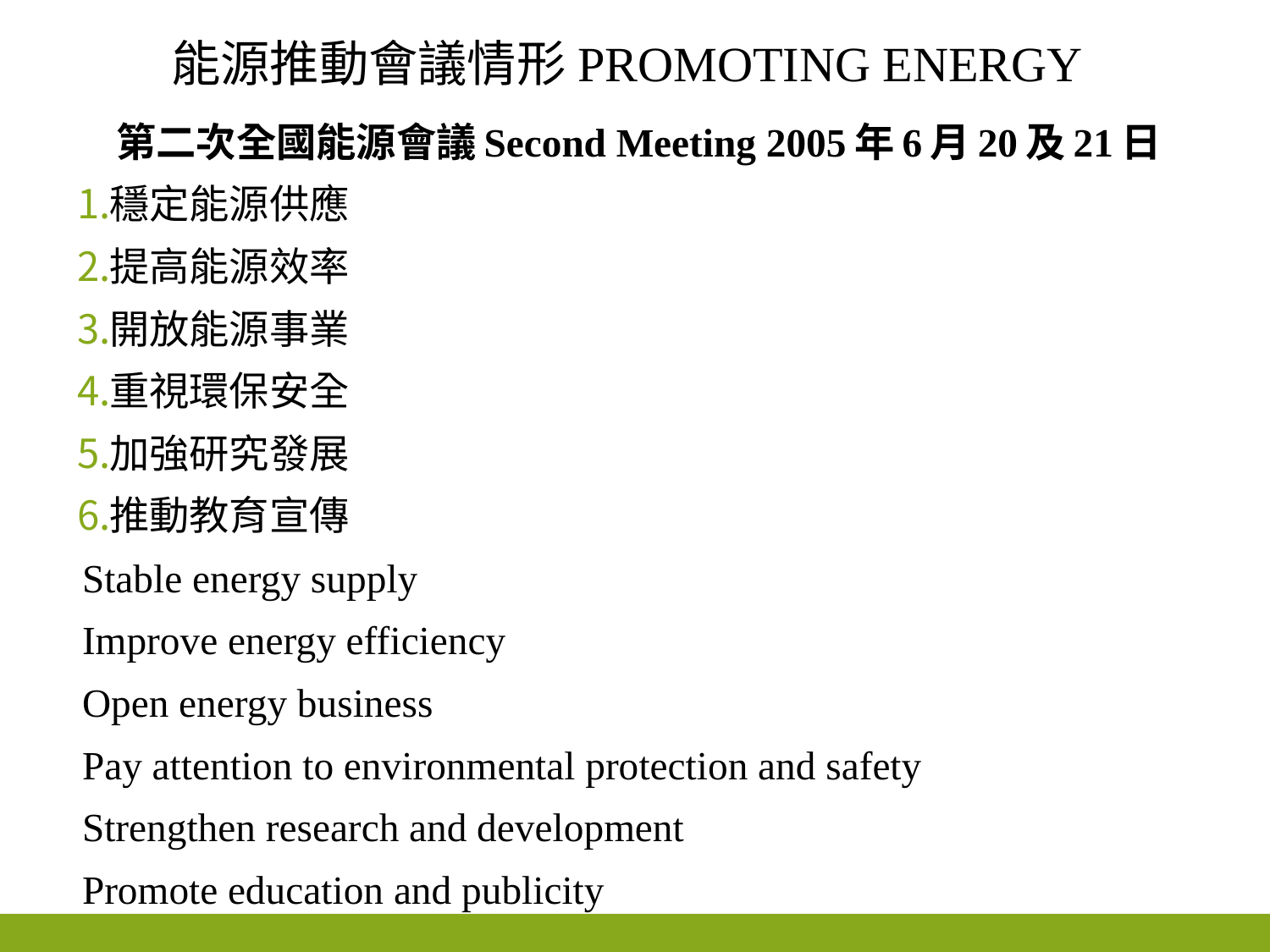

# 能源推動會議情形Promoting Energy
第二次全國能源會議Second Meeting 2005年6月20及21日
穩定能源供應
提高能源效率
開放能源事業
重視環保安全
加強研究發展
推動教育宣傳
Stable energy supply
Improve energy efficiency
Open energy business
Pay attention to environmental protection and safety
Strengthen research and development
Promote education and publicity